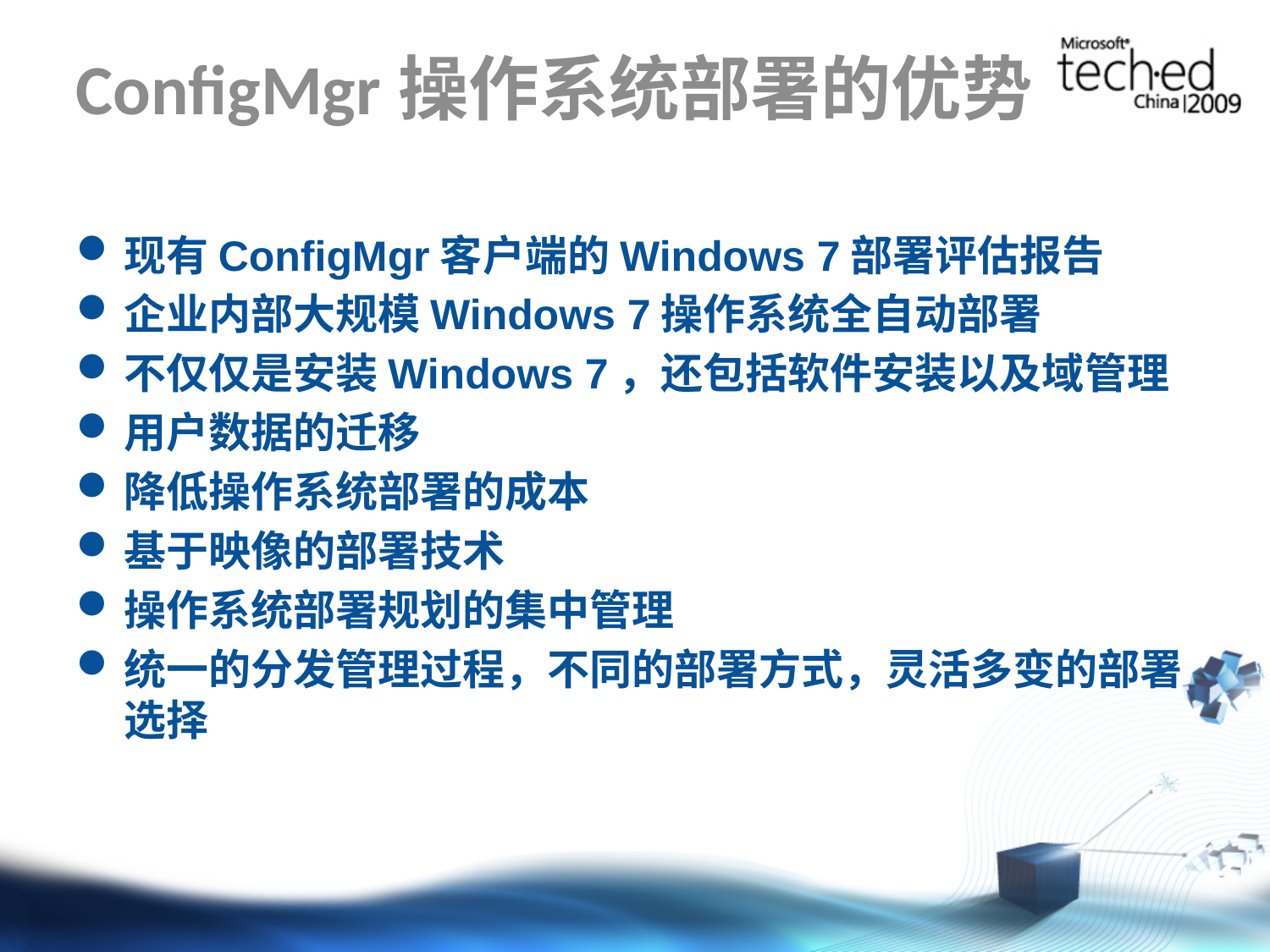

# ConfigMgr操作系统部署的优势
现有ConfigMgr客户端的Windows 7部署评估报告
企业内部大规模Windows 7操作系统全自动部署
不仅仅是安装Windows 7，还包括软件安装以及域管理
用户数据的迁移
降低操作系统部署的成本
基于映像的部署技术
操作系统部署规划的集中管理
统一的分发管理过程，不同的部署方式，灵活多变的部署选择